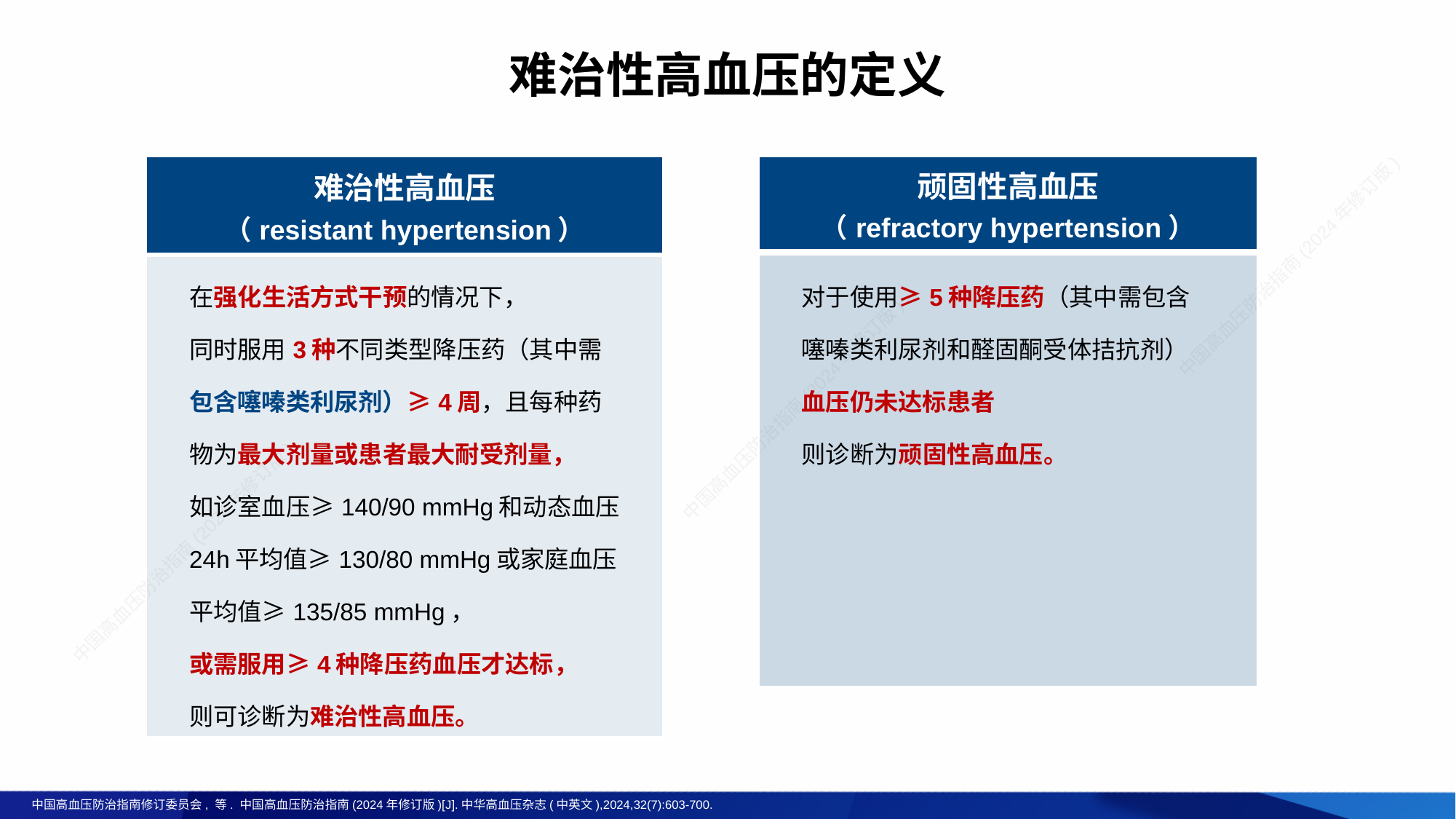

难治性高血压的定义
| 难治性高血压 （resistant hypertension） |
| --- |
| 顽固性高血压 （refractory hypertension） |
| --- |
| 对于使用≥5种降压药（其中需包含噻嗪类利尿剂和醛固酮受体拮抗剂） 血压仍未达标患者 则诊断为顽固性高血压。 |
| --- |
| 在强化生活方式干预的情况下， 同时服用3种不同类型降压药（其中需包含噻嗪类利尿剂）≥4周，且每种药物为最大剂量或患者最大耐受剂量， 如诊室血压≥140/90 mmHg和动态血压24h平均值≥130/80 mmHg或家庭血压平均值≥135/85 mmHg， 或需服用≥4种降压药血压才达标， 则可诊断为难治性高血压。 |
| --- |